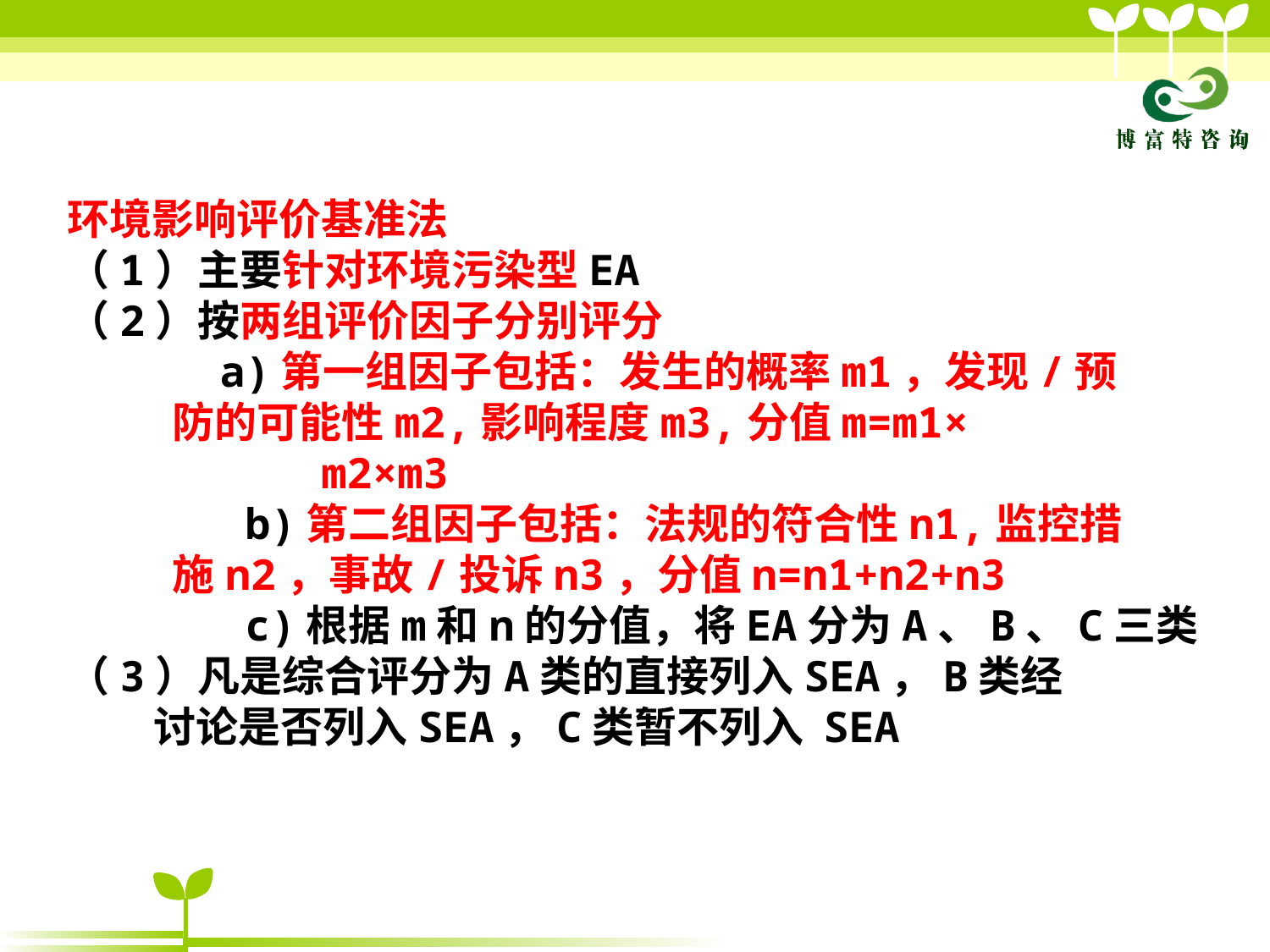

环境影响评价基准法
（1）主要针对环境污染型EA
（2）按两组评价因子分别评分
      a)第一组因子包括：发生的概率m1，发现/预
          防的可能性m2,影响程度m3,分值m=m1×
          m2×m3
       b)第二组因子包括：法规的符合性n1,监控措
          施n2，事故/投诉n3，分值n=n1+n2+n3
       c)根据m和n的分值，将EA分为A、B、C三类
（3）凡是综合评分为A类的直接列入SEA，B类经
        讨论是否列入SEA，C类暂不列入 SEA